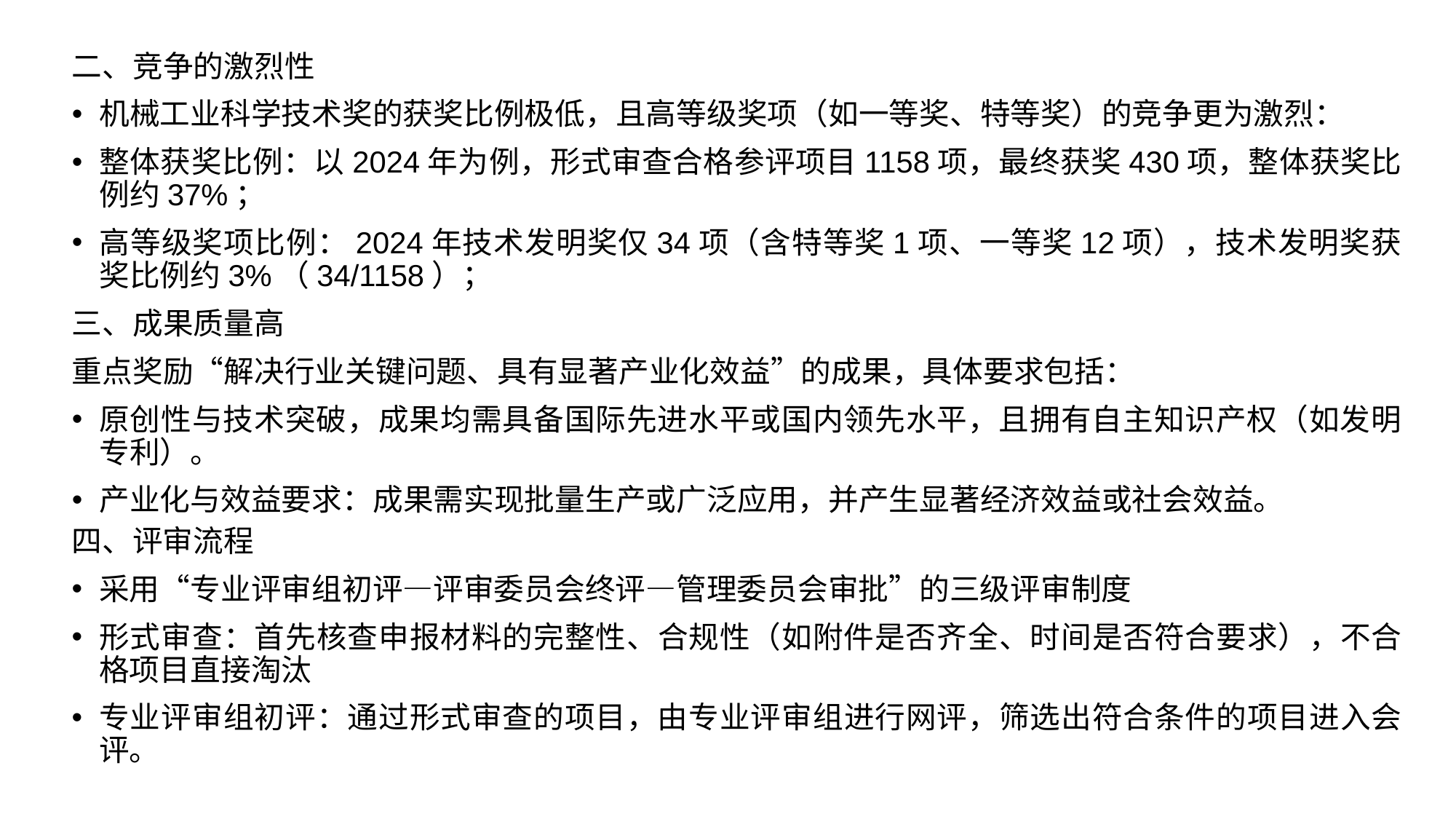

二、竞争的激烈性​
机械工业科学技术奖的获奖比例极低，且高等级奖项（如一等奖、特等奖）的竞争更为激烈：
整体获奖比例：以2024年为例，形式审查合格参评项目1158项，最终获奖430项，整体获奖比例约37%；
高等级奖项比例：2024年技术发明奖仅34项（含特等奖1项、一等奖12项），技术发明奖获奖比例约3%（34/1158）；
三、成果质量高​
重点奖励“解决行业关键问题、具有显著产业化效益”的成果，具体要求包括：
原创性与技术突破，成果均需具备国际先进水平或国内领先水平，且拥有自主知识产权（如发明专利）。
产业化与效益要求：成果需实现批量生产或广泛应用，并产生显著经济效益或社会效益。
四、评审流程​
采用“专业评审组初评—评审委员会终评—管理委员会审批”的三级评审制度
形式审查：首先核查申报材料的完整性、合规性（如附件是否齐全、时间是否符合要求），不合格项目直接淘汰
专业评审组初评：通过形式审查的项目，由专业评审组进行网评，筛选出符合条件的项目进入会评。